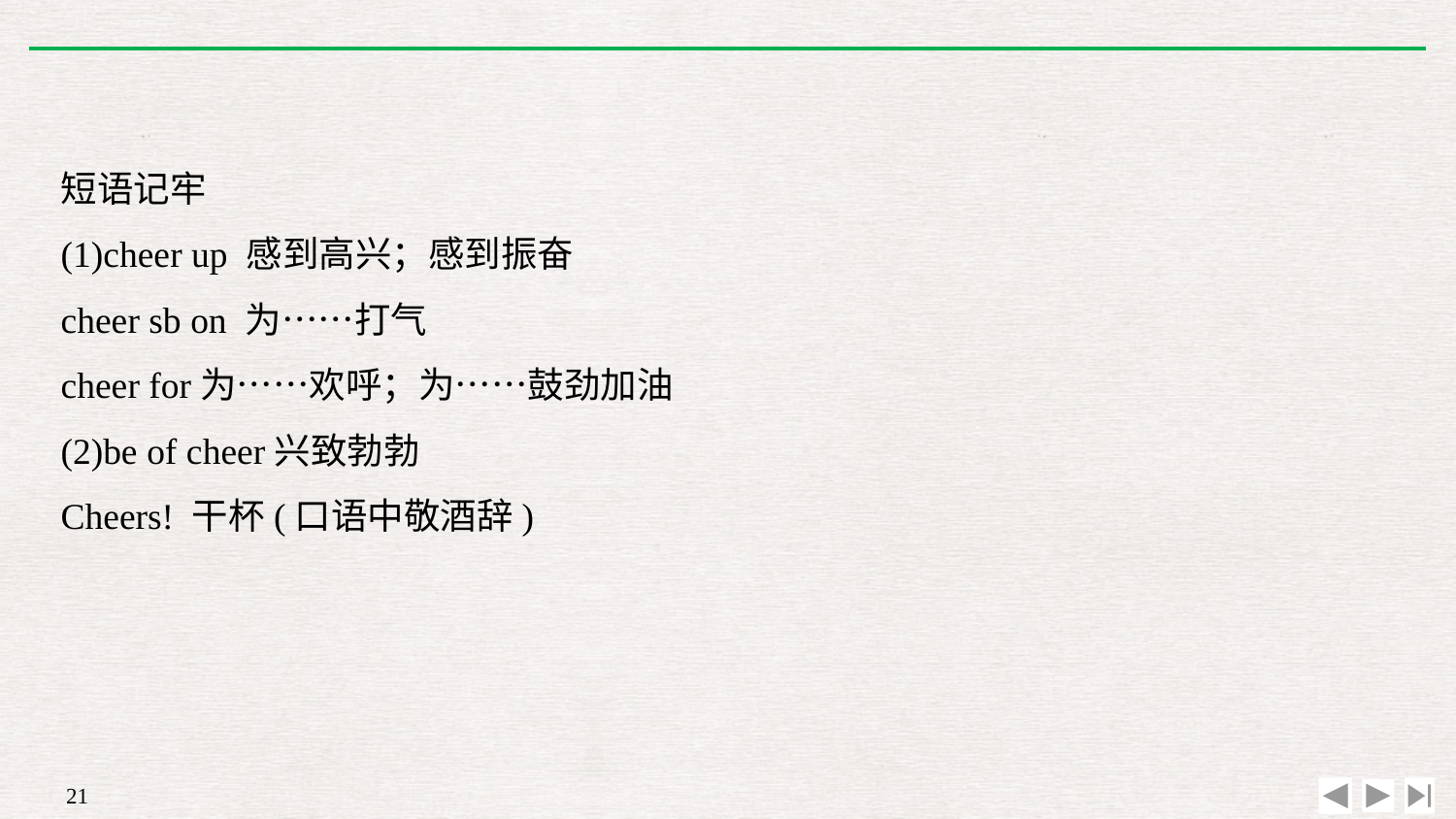

短语记牢
(1)cheer up 感到高兴；感到振奋
cheer sb on 为……打气
cheer for为……欢呼；为……鼓劲加油
(2)be of cheer兴致勃勃
Cheers! 干杯(口语中敬酒辞)